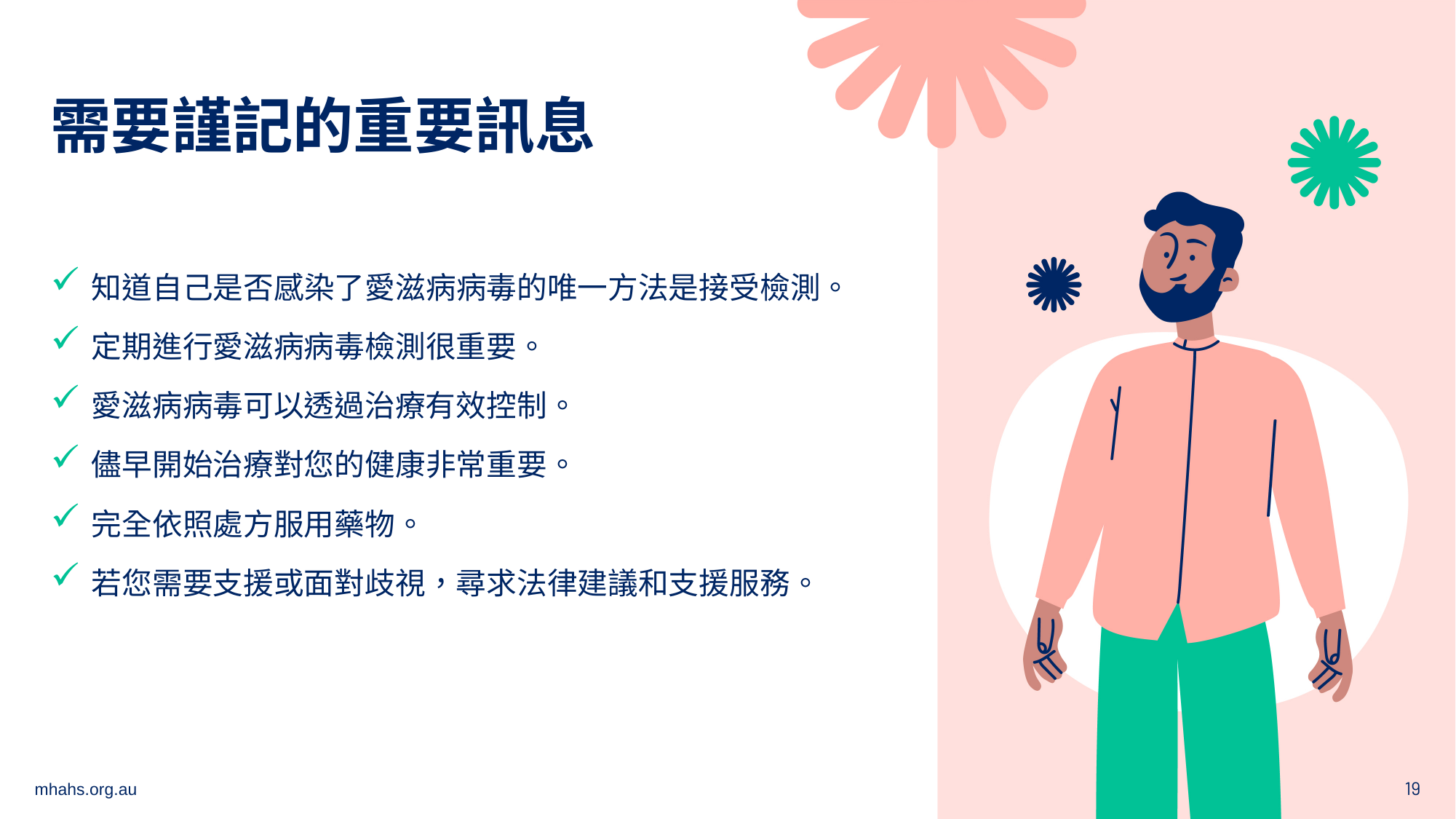

需要謹記的重要訊息
知道自己是否感染了愛滋病病毒的唯一方法是接受檢測。
定期進行愛滋病病毒檢測很重要。
愛滋病病毒可以透過治療有效控制。
儘早開始治療對您的健康非常重要。
完全依照處方服用藥物。
若您需要支援或面對歧視，尋求法律建議和支援服務。
mhahs.org.au
19